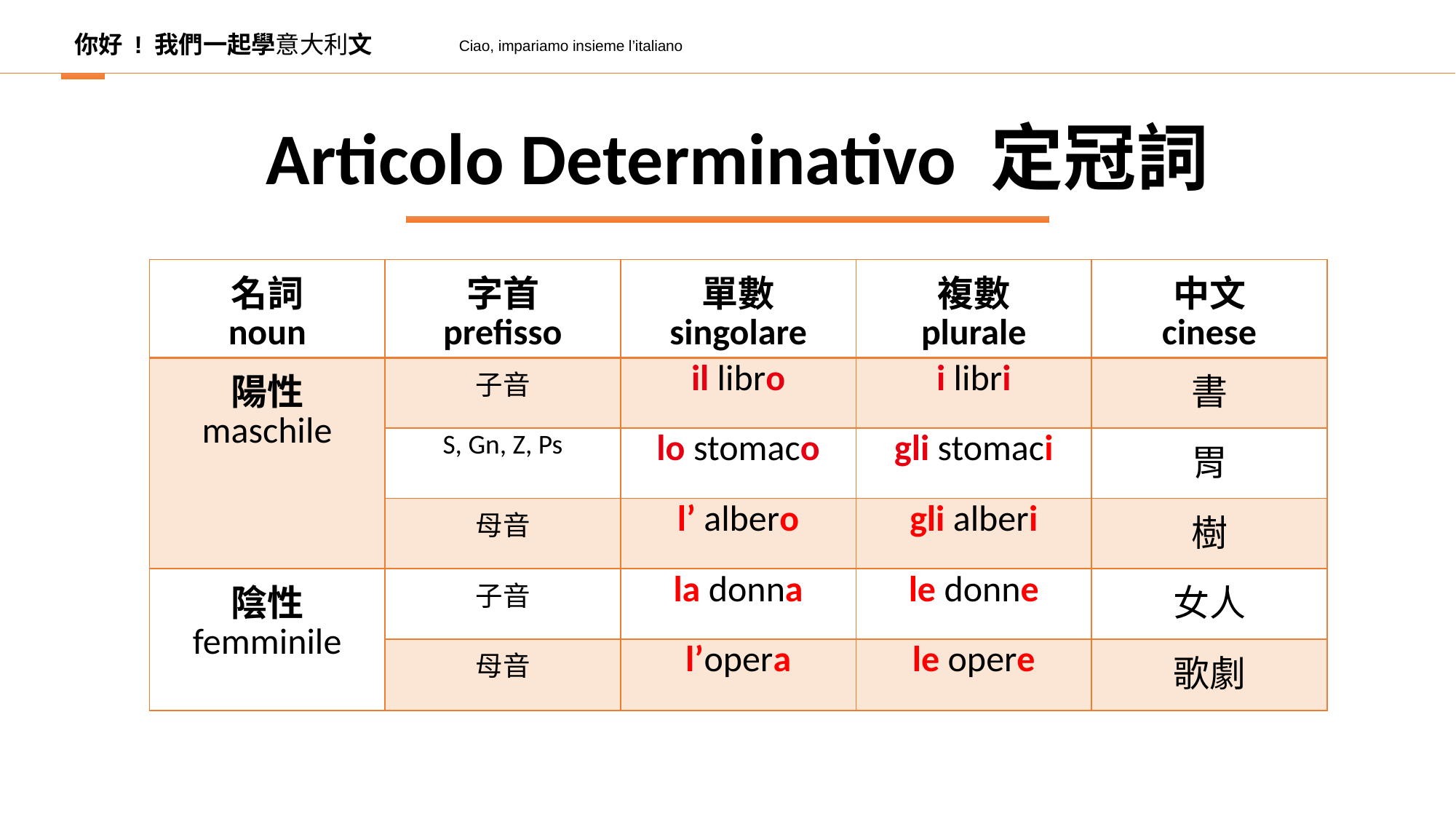

你好 ! 我們一起學意大利文
Ciao, impariamo insieme l’italiano

Articolo Determinativo 定冠詞

| 名詞 noun | 字首 prefisso | 單數 singolare | 複數 plurale | 中文 cinese |
| --- | --- | --- | --- | --- |
| 陽性 maschile | 子音 | il libro | i libri | 書 |
|  | S, Gn, Z, Ps | lo stomaco | gli stomaci | 胃 |
|  | 母音 | l’ albero | gli alberi | 樹 |
| 陰性 femminile | 子音 | la donna | le donne | 女人 |
|  | 母音 | l’opera | le opere | 歌劇 |